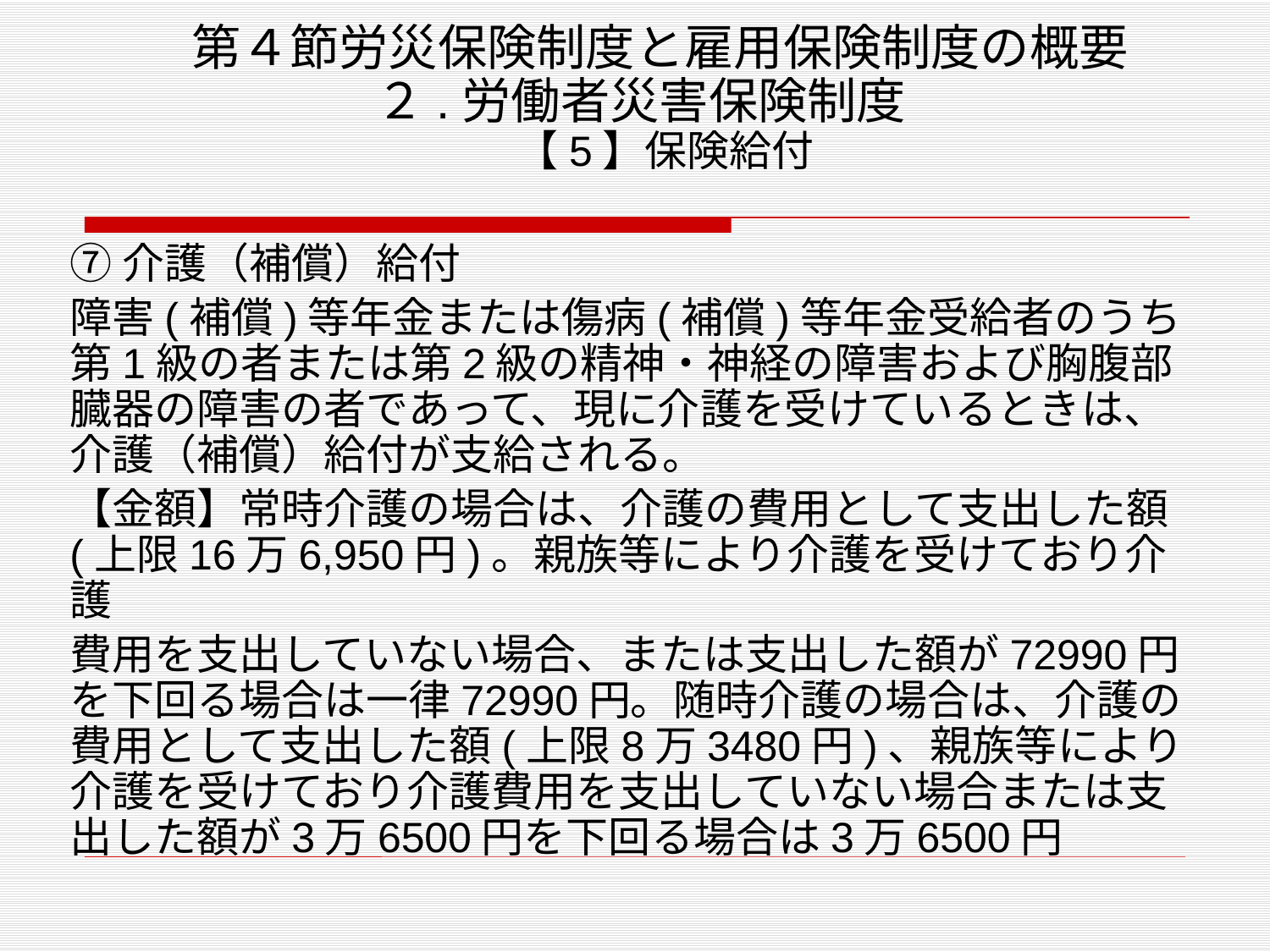

# 第４節労災保険制度と雇用保険制度の概要 ２.労働者災害保険制度　 【5】保険給付
⑦介護（補償）給付
障害(補償)等年金または傷病(補償)等年金受給者のうち第1級の者または第2級の精神・神経の障害および胸腹部臓器の障害の者であって、現に介護を受けているときは、介護（補償）給付が支給される。
【金額】常時介護の場合は、介護の費用として支出した額(上限16万6,950円)。親族等により介護を受けており介護
費用を支出していない場合、または支出した額が72990円を下回る場合は一律72990円。随時介護の場合は、介護の費用として支出した額(上限8万3480円)、親族等により介護を受けており介護費用を支出していない場合または支出した額が3万6500円を下回る場合は3万6500円